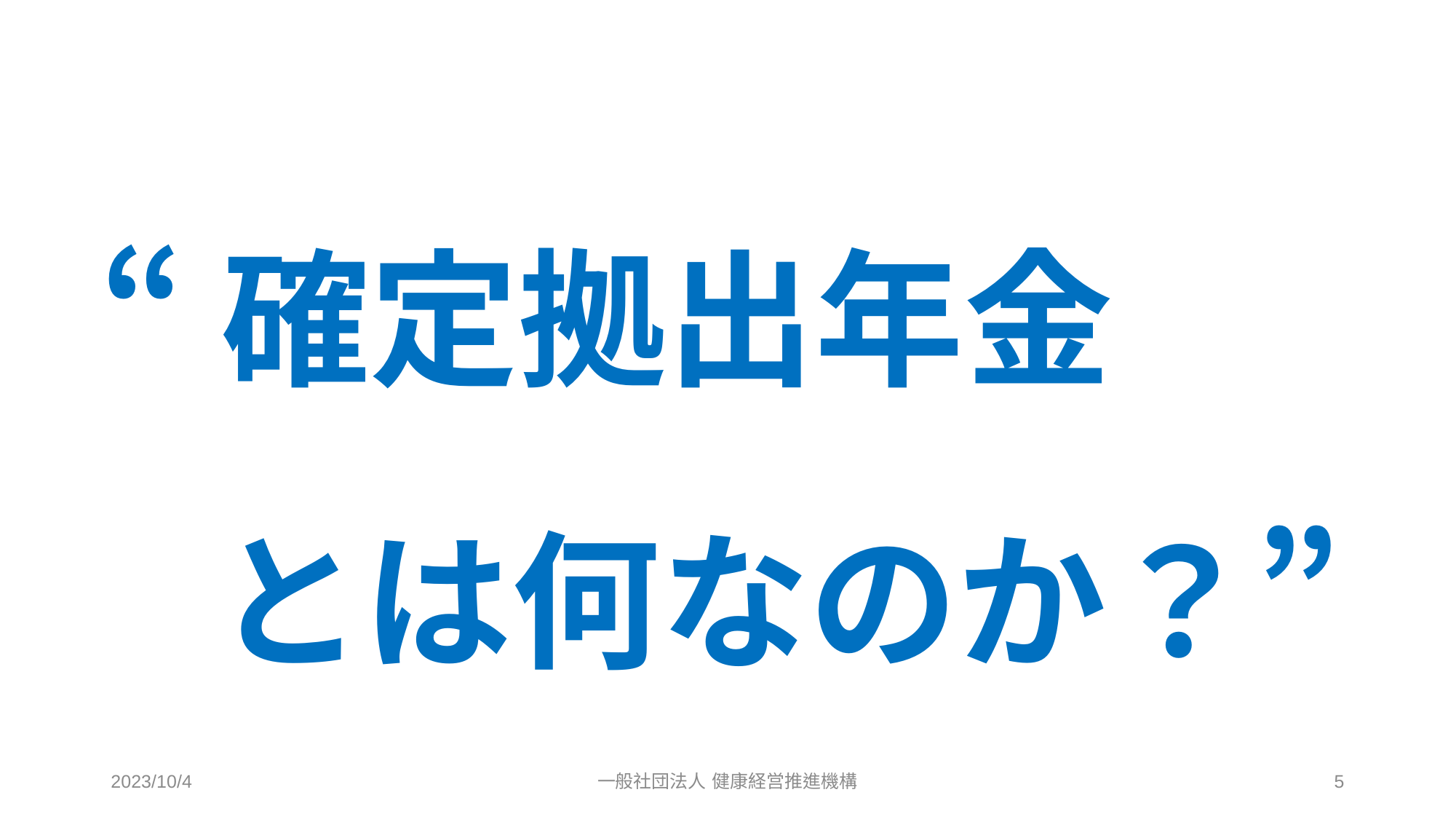

#
 “確定拠出年金
　とは何なのか？”
2023/10/4
一般社団法人 健康経営推進機構
5